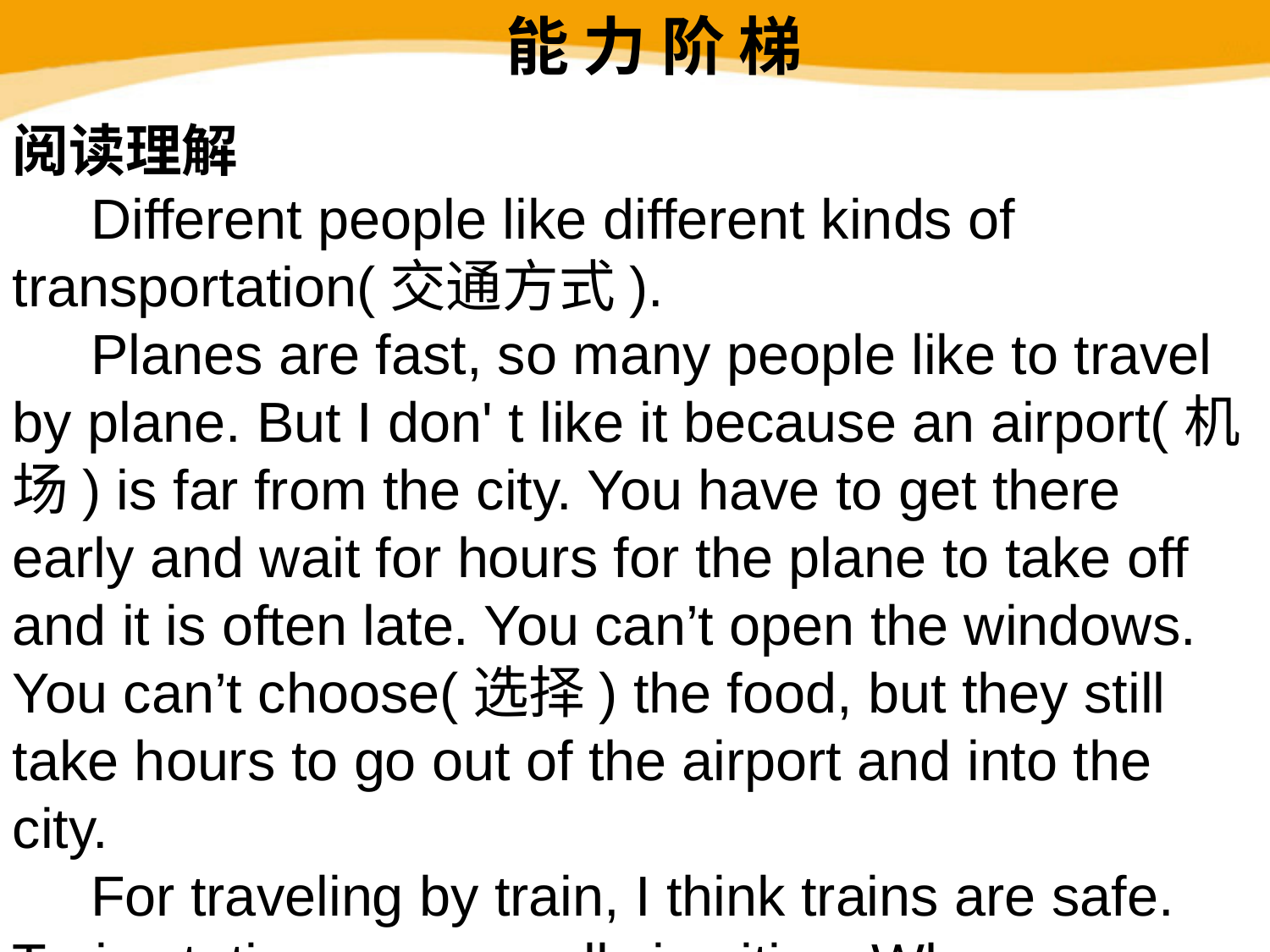

能 力 阶 梯
阅读理解
     Different people like different kinds of transportation(交通方式).
     Planes are fast, so many people like to travel by plane. But I don' t like it because an airport(机场) is far from the city. You have to get there early and wait for hours for the plane to take off and it is often late. You can’t open the windows. You can’t choose(选择) the food, but they still take hours to go out of the airport and into the city.
     For traveling by train, I think trains are safe. Train stations are usually in cities. When you are